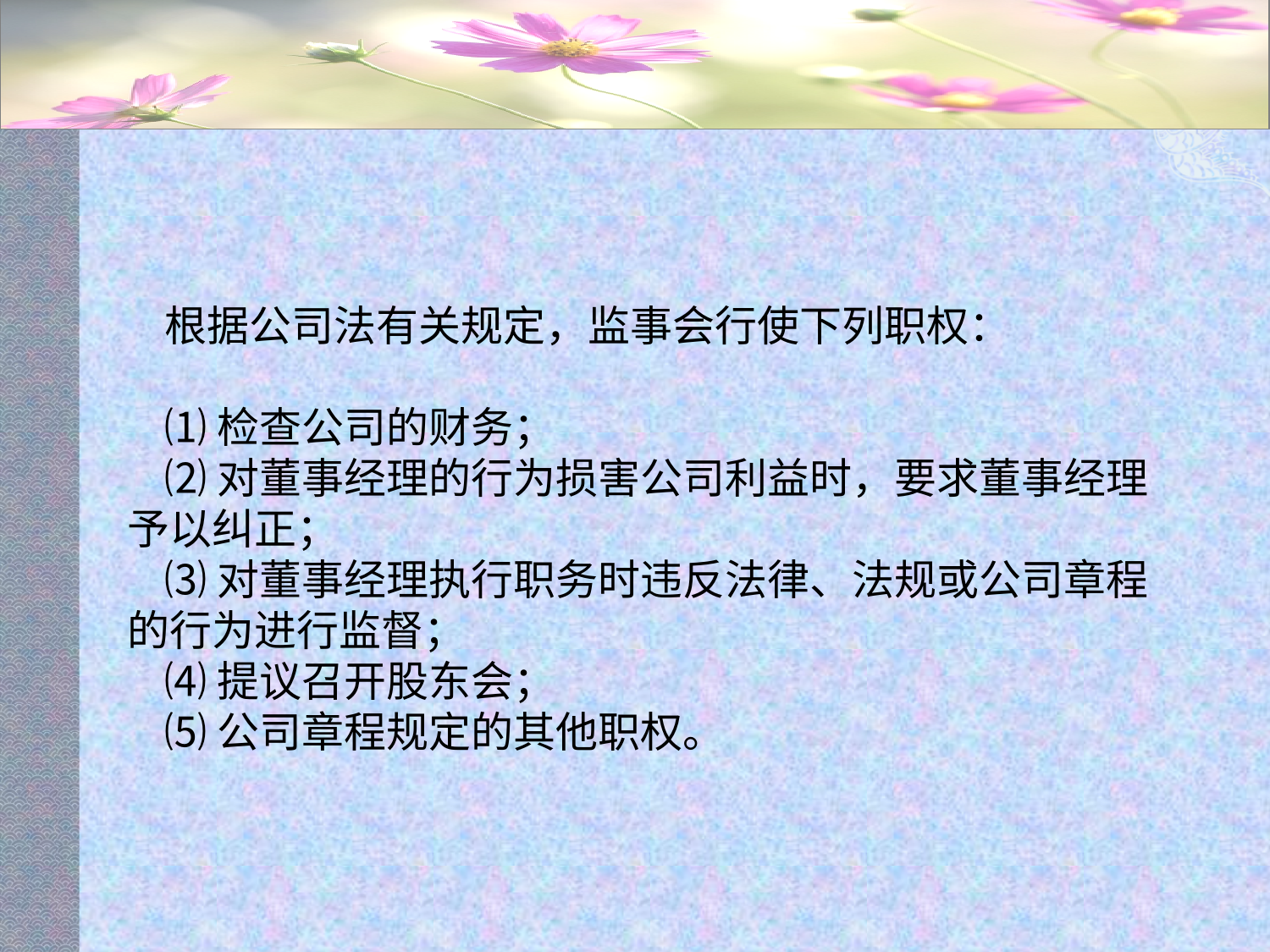

#
根据公司法有关规定，监事会行使下列职权：

⑴检查公司的财务；
⑵对董事经理的行为损害公司利益时，要求董事经理予以纠正；
⑶对董事经理执行职务时违反法律、法规或公司章程的行为进行监督；
⑷提议召开股东会；
⑸公司章程规定的其他职权。